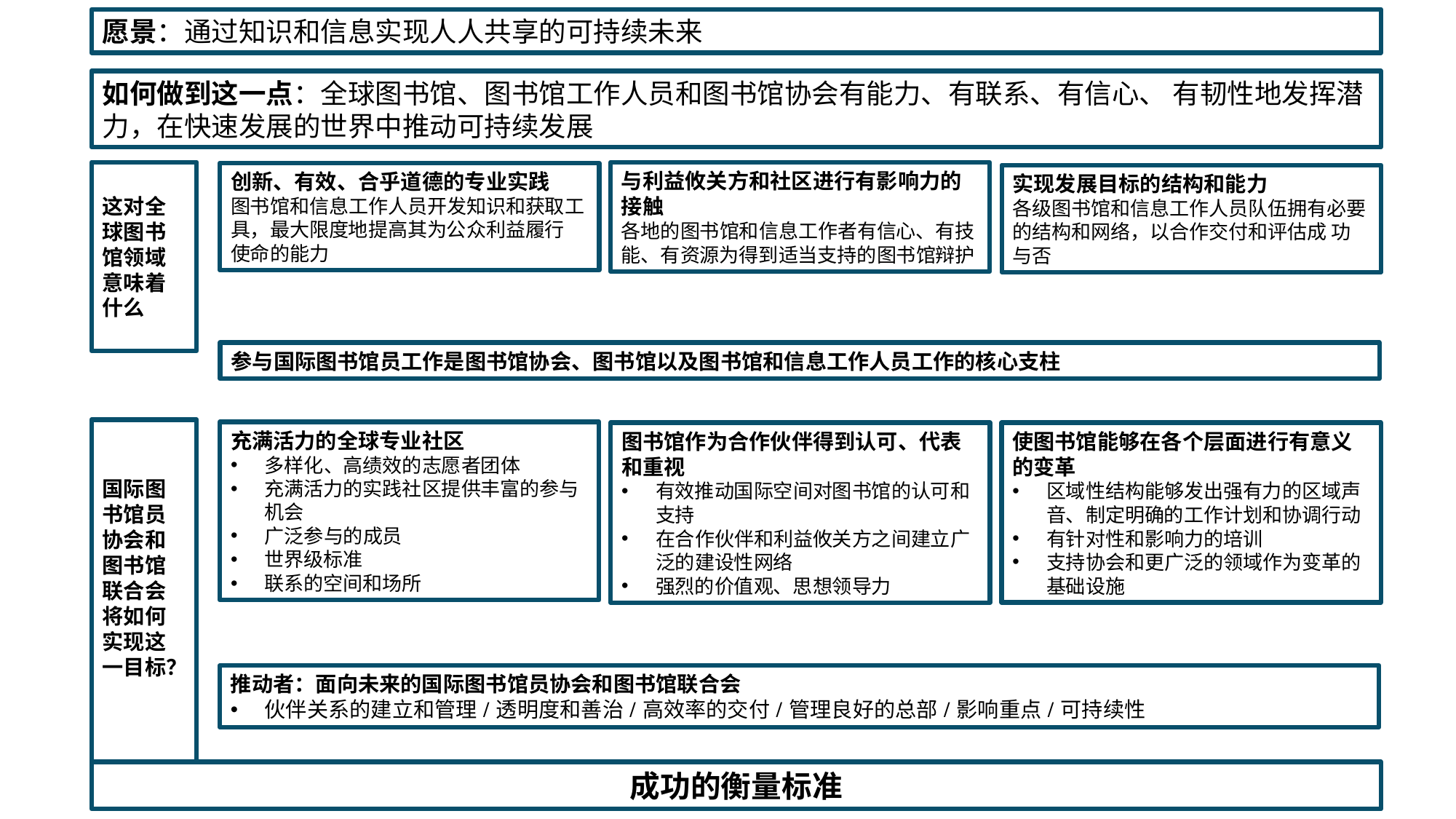

愿景：通过知识和信息实现人人共享的可持续未来
如何做到这一点：全球图书馆、图书馆工作人员和图书馆协会有能力、有联系、有信心、 有韧性地发挥潜力，在快速发展的世界中推动可持续发展

这对全球图书馆领域意味着什么

与利益攸关方和社区进行有影响力的接触
各地的图书馆和信息工作者有信心、有技能、有资源为得到适当支持的图书馆辩护
创新、有效、合乎道德的专业实践
图书馆和信息工作人员开发知识和获取工具，最大限度地提高其为公众利益履行 使命的能力
实现发展目标的结构和能力
各级图书馆和信息工作人员队伍拥有必要的结构和网络，以合作交付和评估成 功与否
参与国际图书馆员工作是图书馆协会、图书馆以及图书馆和信息工作人员工作的核心支柱

国际图书馆员协会和图书馆联合会将如何实现这一目标？

充满活力的全球专业社区
多样化、高绩效的志愿者团体
充满活力的实践社区提供丰富的参与机会
广泛参与的成员
世界级标准
联系的空间和场所
图书馆作为合作伙伴得到认可、代表和重视
有效推动国际空间对图书馆的认可和支持
在合作伙伴和利益攸关方之间建立广泛的建设性网络
强烈的价值观、思想领导力
使图书馆能够在各个层面进行有意义的变革
区域性结构能够发出强有力的区域声音、制定明确的工作计划和协调行动
有针对性和影响力的培训
支持协会和更广泛的领域作为变革的基础设施
推动者：面向未来的国际图书馆员协会和图书馆联合会
伙伴关系的建立和管理/透明度和善治/高效率的交付/管理良好的总部/影响重点/可持续性
成功的衡量标准